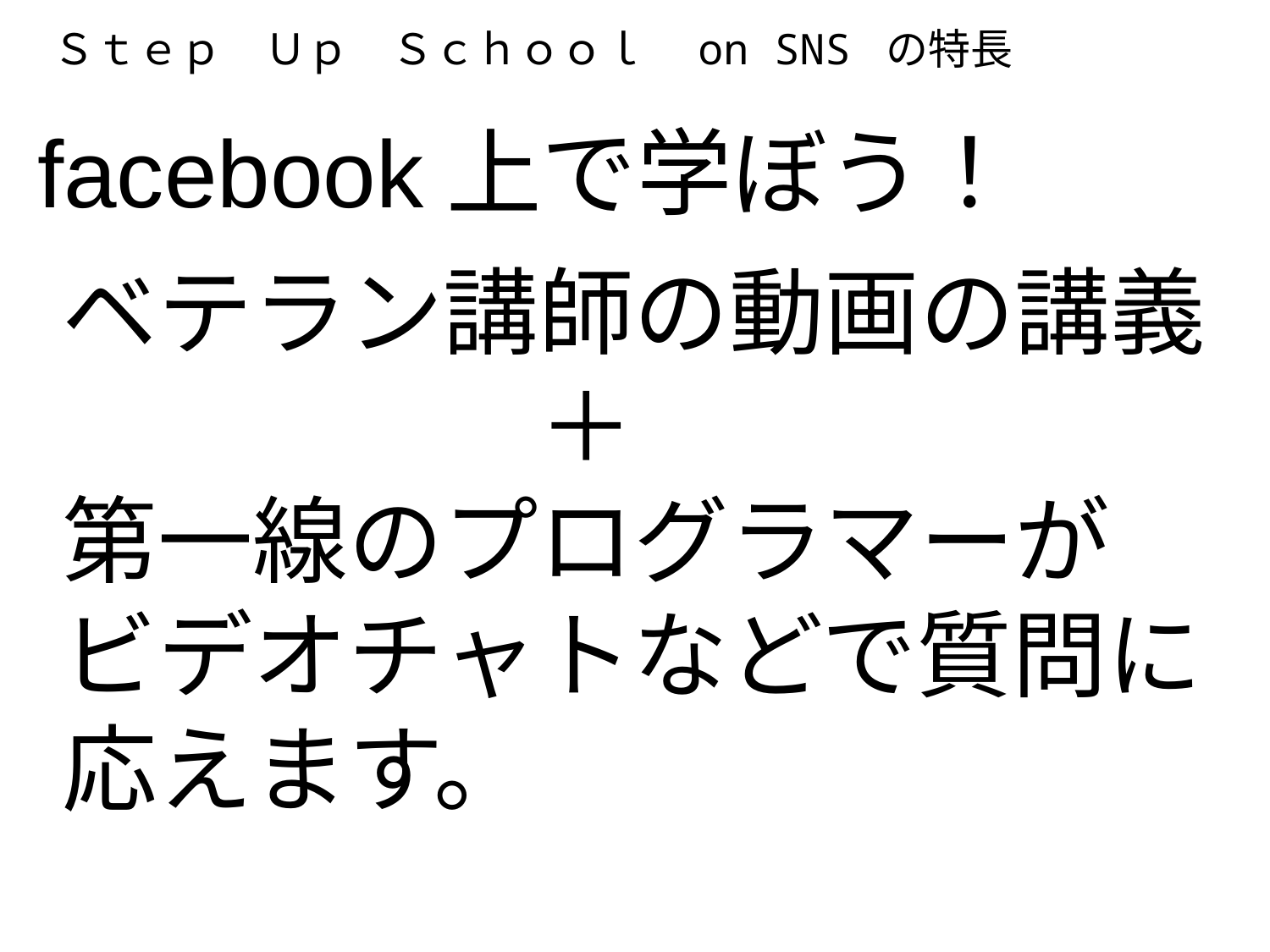

Ｓｔｅｐ　Ｕｐ　Ｓｃｈｏｏｌ　on SNS の特長
facebook上で学ぼう！
ベテラン講師の動画の講義
　　　　　＋
第一線のプログラマーが
ビデオチャトなどで質問に
応えます。